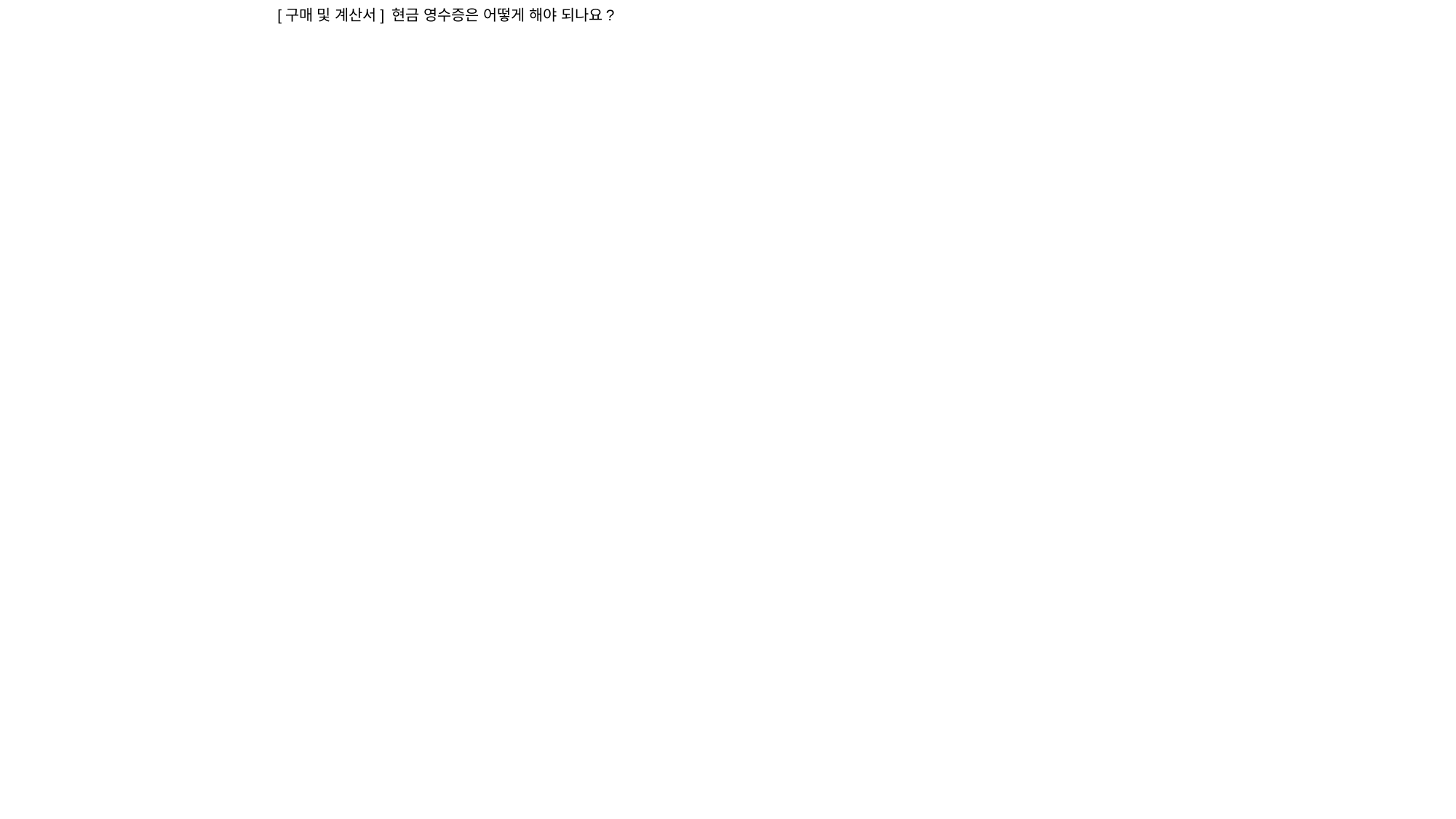

[구매 및 계산서] 현금 영수증은 어떻게 해야 되나요?